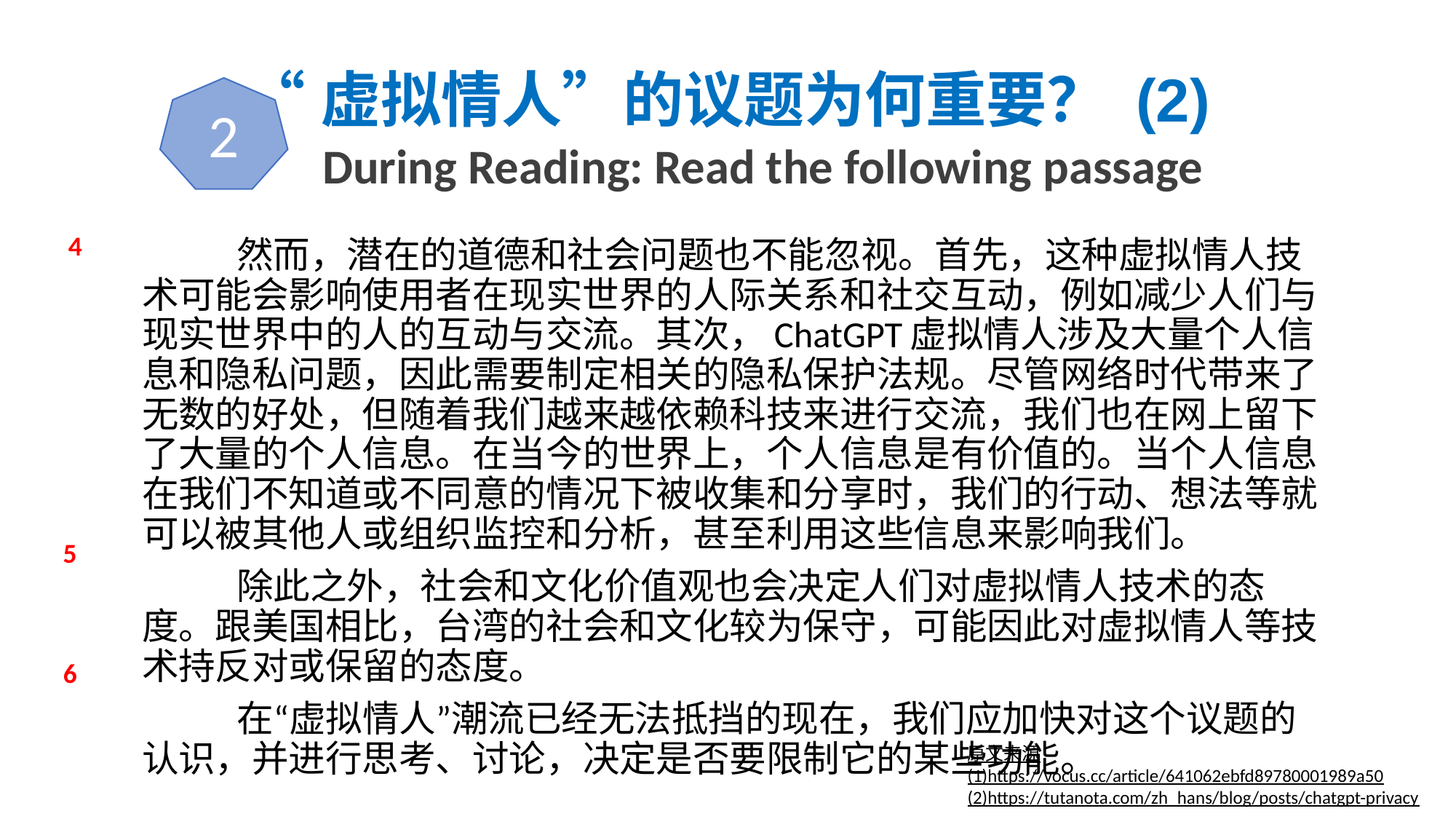

# “虚拟情人”的议题为何重要？ (2) During Reading: Read the following passage
2
4
	然而，潜在的道德和社会问题也不能忽视。首先，这种虚拟情人技术可能会影响使用者在现实世界的人际关系和社交互动，例如减少人们与现实世界中的人的互动与交流。其次，ChatGPT虚拟情人涉及大量个人信息和隐私问题，因此需要制定相关的隐私保护法规。尽管网络时代带来了无数的好处，但随着我们越来越依赖科技来进行交流，我们也在网上留下了大量的个人信息。在当今的世界上，个人信息是有价值的。当个人信息在我们不知道或不同意的情况下被收集和分享时，我们的行动、想法等就可以被其他人或组织监控和分析，甚至利用这些信息来影响我们。
	除此之外，社会和文化价值观也会决定人们对虚拟情人技术的态度。跟美国相比，台湾的社会和文化较为保守，可能因此对虚拟情人等技术持反对或保留的态度。
	在“虚拟情人”潮流已经无法抵挡的现在，我们应加快对这个议题的认识，并进行思考、讨论，决定是否要限制它的某些功能。
5
6
原文来源
(1)https://vocus.cc/article/641062ebfd89780001989a50
(2)https://tutanota.com/zh_hans/blog/posts/chatgpt-privacy